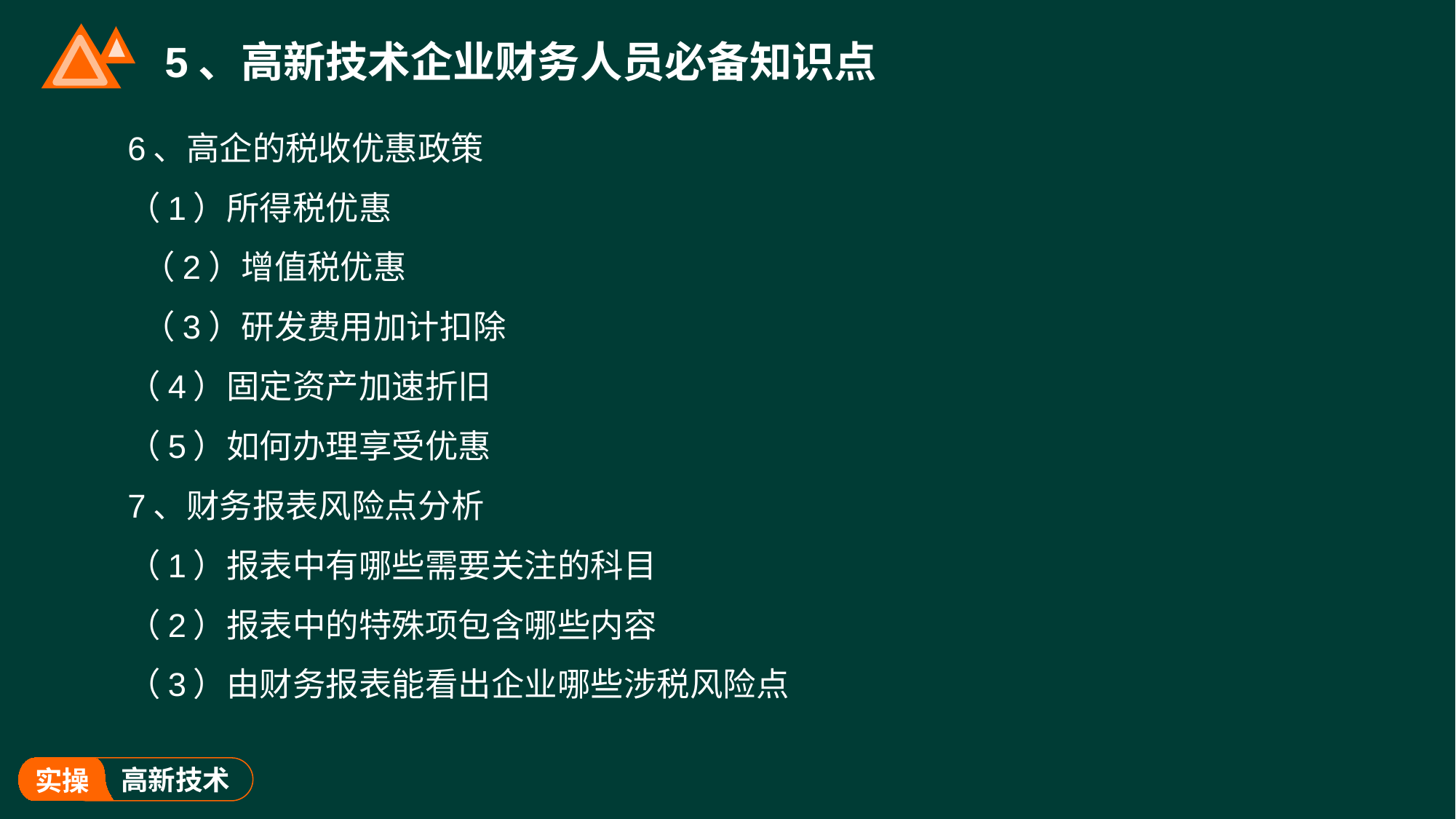

# 5、高新技术企业财务人员必备知识点
6、高企的税收优惠政策
（1）所得税优惠
 （2）增值税优惠
 （3）研发费用加计扣除
（4）固定资产加速折旧
（5）如何办理享受优惠
7、财务报表风险点分析
（1）报表中有哪些需要关注的科目
（2）报表中的特殊项包含哪些内容
（3）由财务报表能看出企业哪些涉税风险点